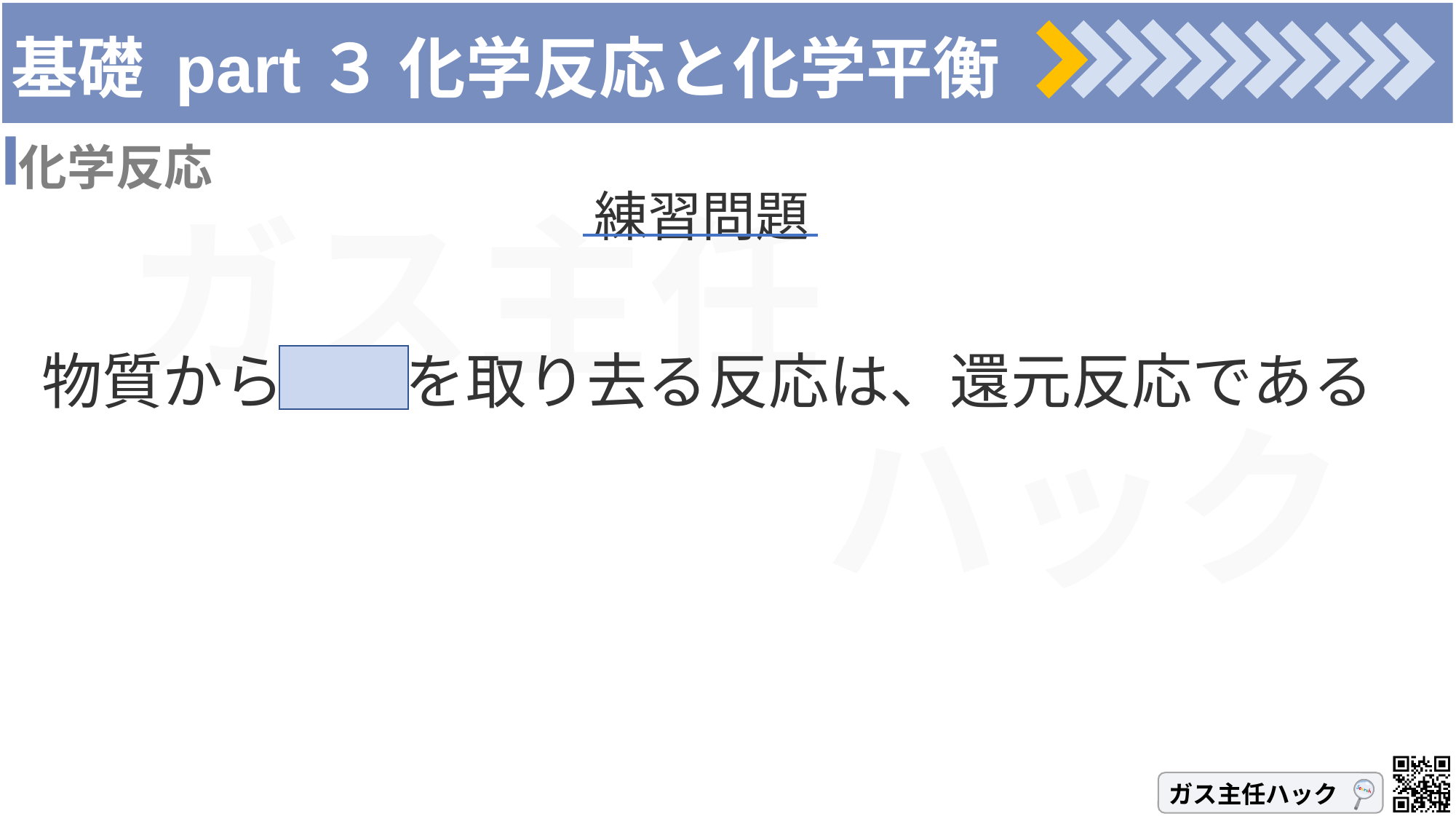

# 基礎 part３ 化学反応と化学平衡

化学反応

練習問題
物質から酸素を取り去る反応は、還元反応である